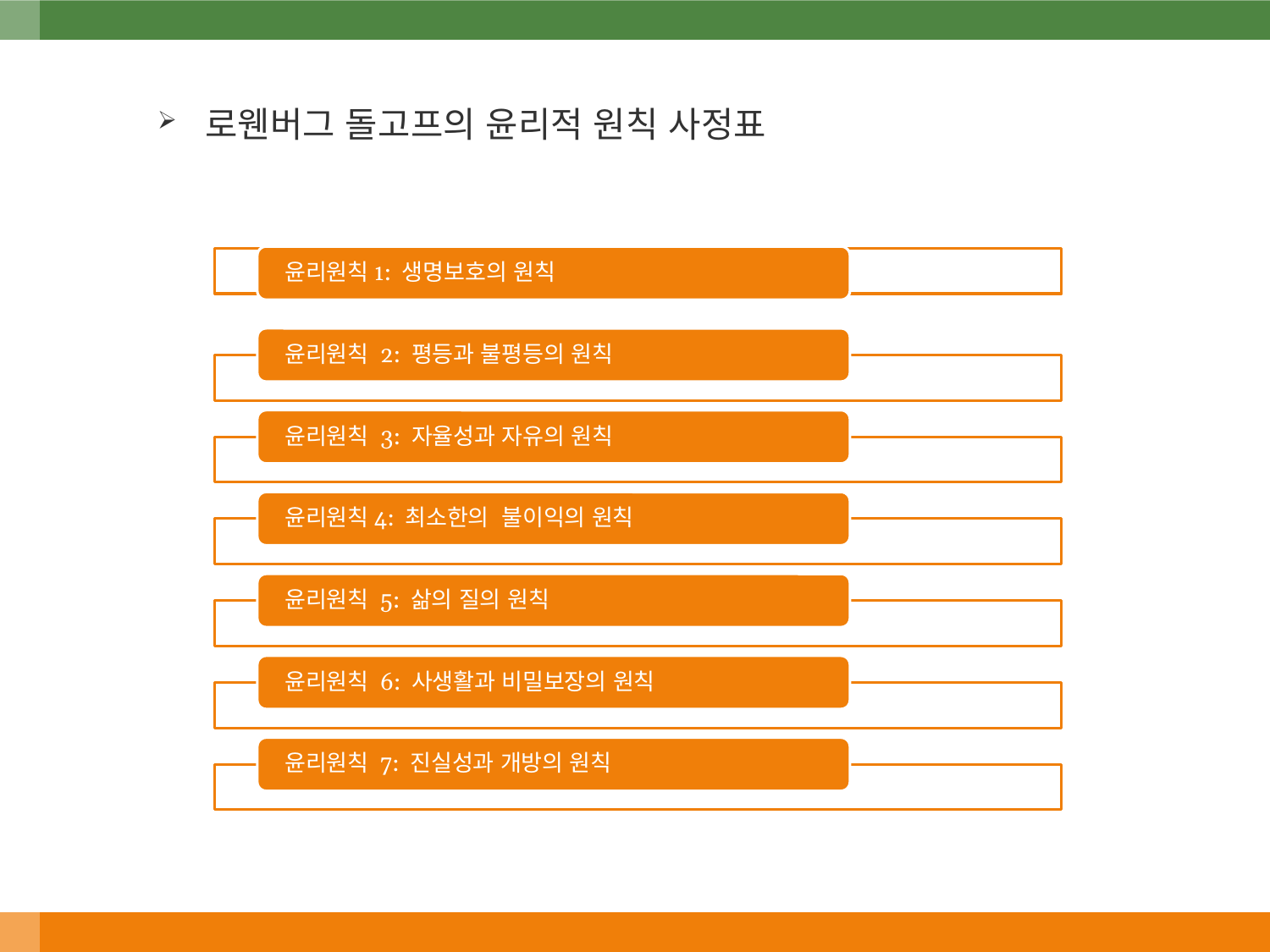

로웬버그 돌고프의 윤리적 원칙 사정표

윤리원칙1: 생명보호의 원칙
윤리원칙 2: 평등과 불평등의 원칙
윤리원칙 3: 자율성과 자유의 원칙
윤리원칙4: 최소한의  불이익의 원칙
윤리원칙 5: 삶의 질의 원칙
윤리원칙 6: 사생활과 비밀보장의 원칙
윤리원칙 7: 진실성과 개방의 원칙